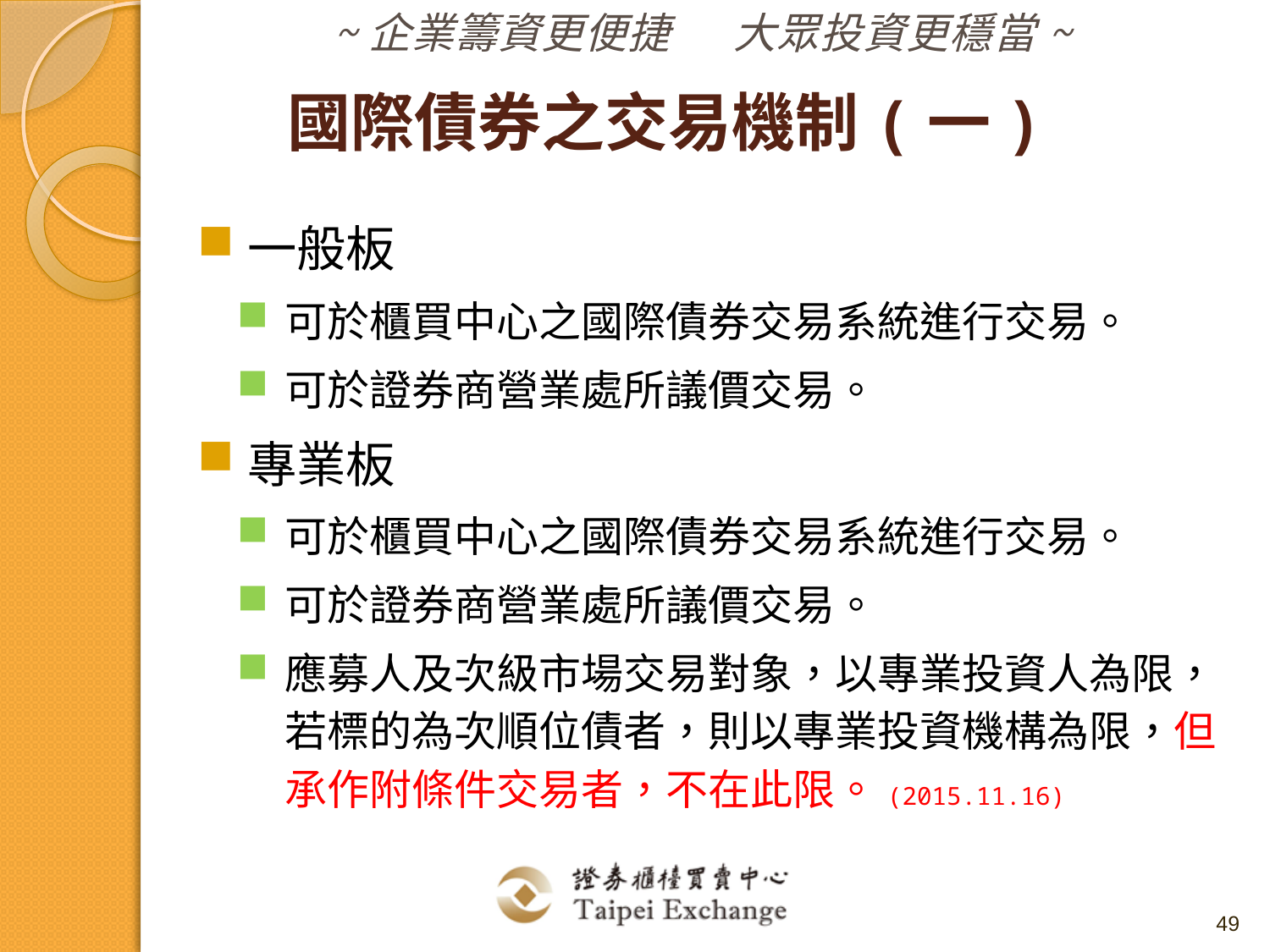

國際債券之交易機制(一)
一般板
可於櫃買中心之國際債券交易系統進行交易。
可於證券商營業處所議價交易。
專業板
可於櫃買中心之國際債券交易系統進行交易。
可於證券商營業處所議價交易。
應募人及次級市場交易對象，以專業投資人為限，若標的為次順位債者，則以專業投資機構為限，但承作附條件交易者，不在此限。(2015.11.16)
49